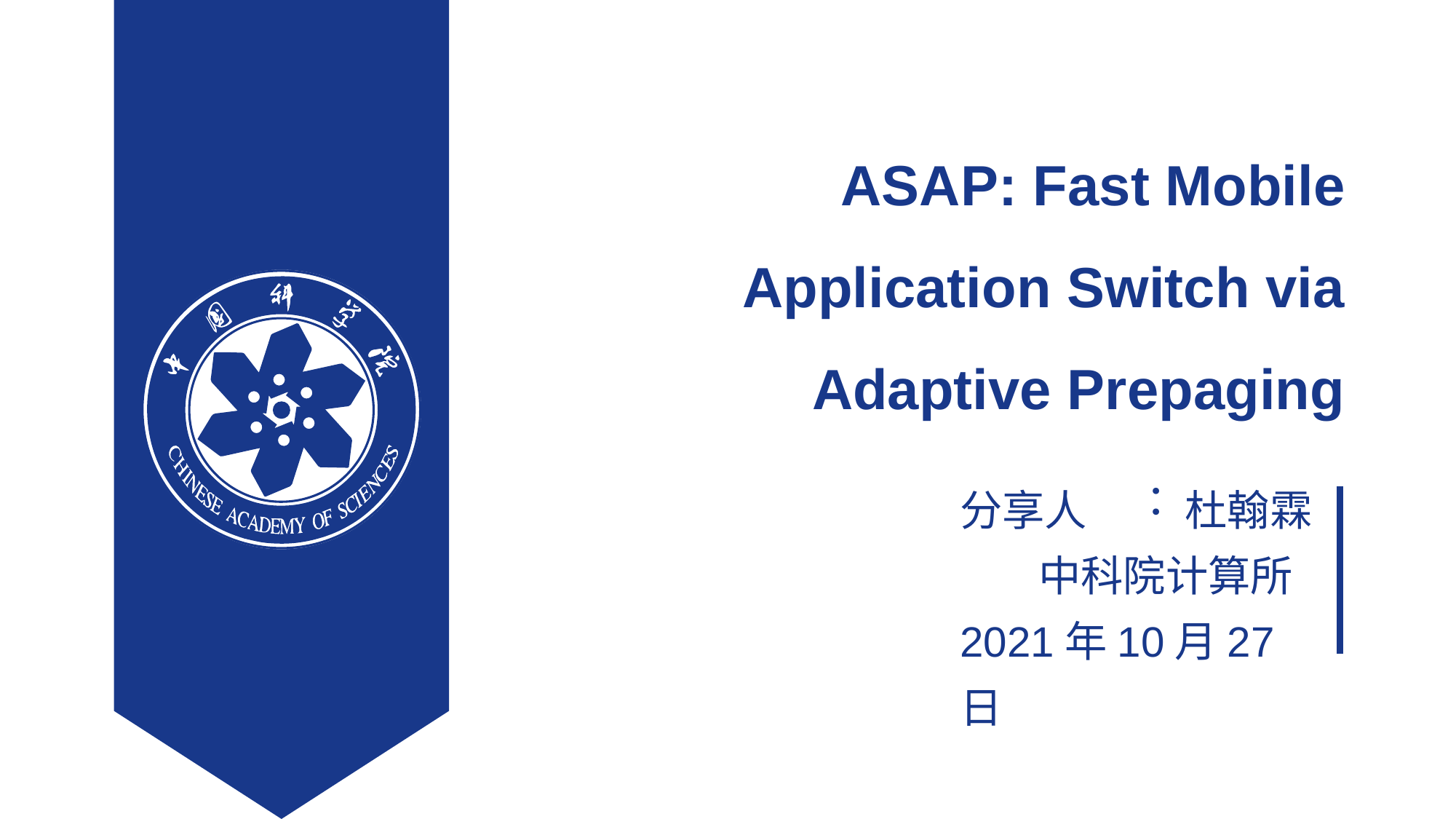

ASAP: Fast Mobile Application Switch via Adaptive Prepaging
分享人
杜翰霖
：
中科院计算所
2021年10月27日